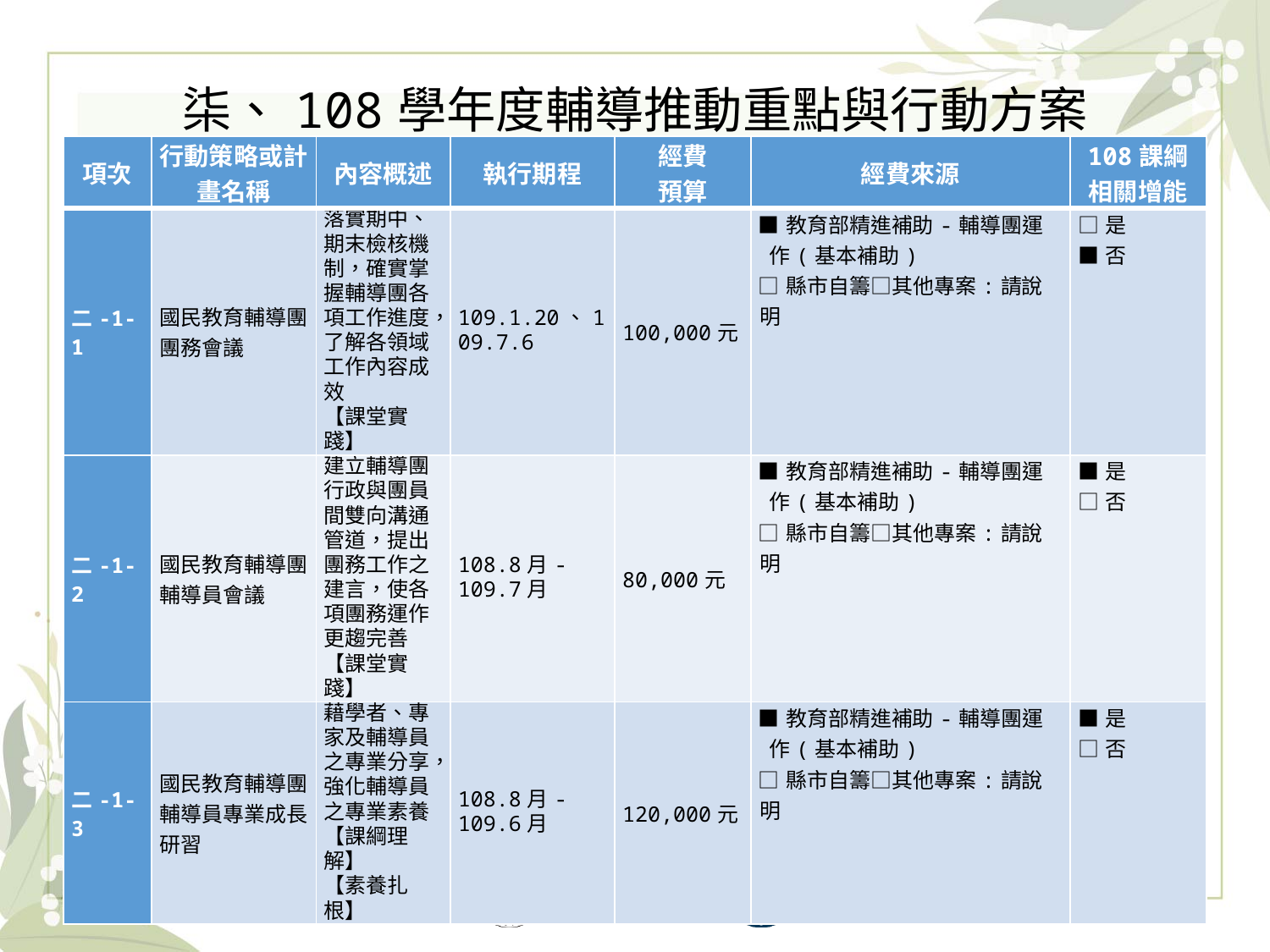

柒、108學年度輔導推動重點與行動方案
| 項次 | 行動策略或計畫名稱 | 內容概述 | 執行期程 | 經費 預算 | 經費來源 | 108課綱 相關增能 |
| --- | --- | --- | --- | --- | --- | --- |
| 二-1-1 | 國民教育輔導團團務會議 | 落實期中、期末檢核機制，確實掌握輔導團各項工作進度，了解各領域工作內容成效 【課堂實踐】 | 109.1.20、109.7.6 | 100,000元 | ■教育部精進補助-輔導團運作(基本補助) □縣市自籌□其他專案:請說明 | □是 ■否 |
| 二-1-2 | 國民教育輔導團輔導員會議 | 建立輔導團行政與團員間雙向溝通管道，提出團務工作之建言，使各項團務運作更趨完善 【課堂實踐】 | 108.8月- 109.7月 | 80,000元 | ■教育部精進補助-輔導團運作(基本補助) □縣市自籌□其他專案:請說明 | ■是 □否 |
| 二-1-3 | 國民教育輔導團輔導員專業成長研習 | 藉學者、專家及輔導員之專業分享，強化輔導員之專業素養 【課綱理解】 【素養扎根】 | 108.8月- 109.6月 | 120,000元 | ■教育部精進補助-輔導團運作(基本補助) □縣市自籌□其他專案:請說明 | ■是 □否 |
2019/12/13
16